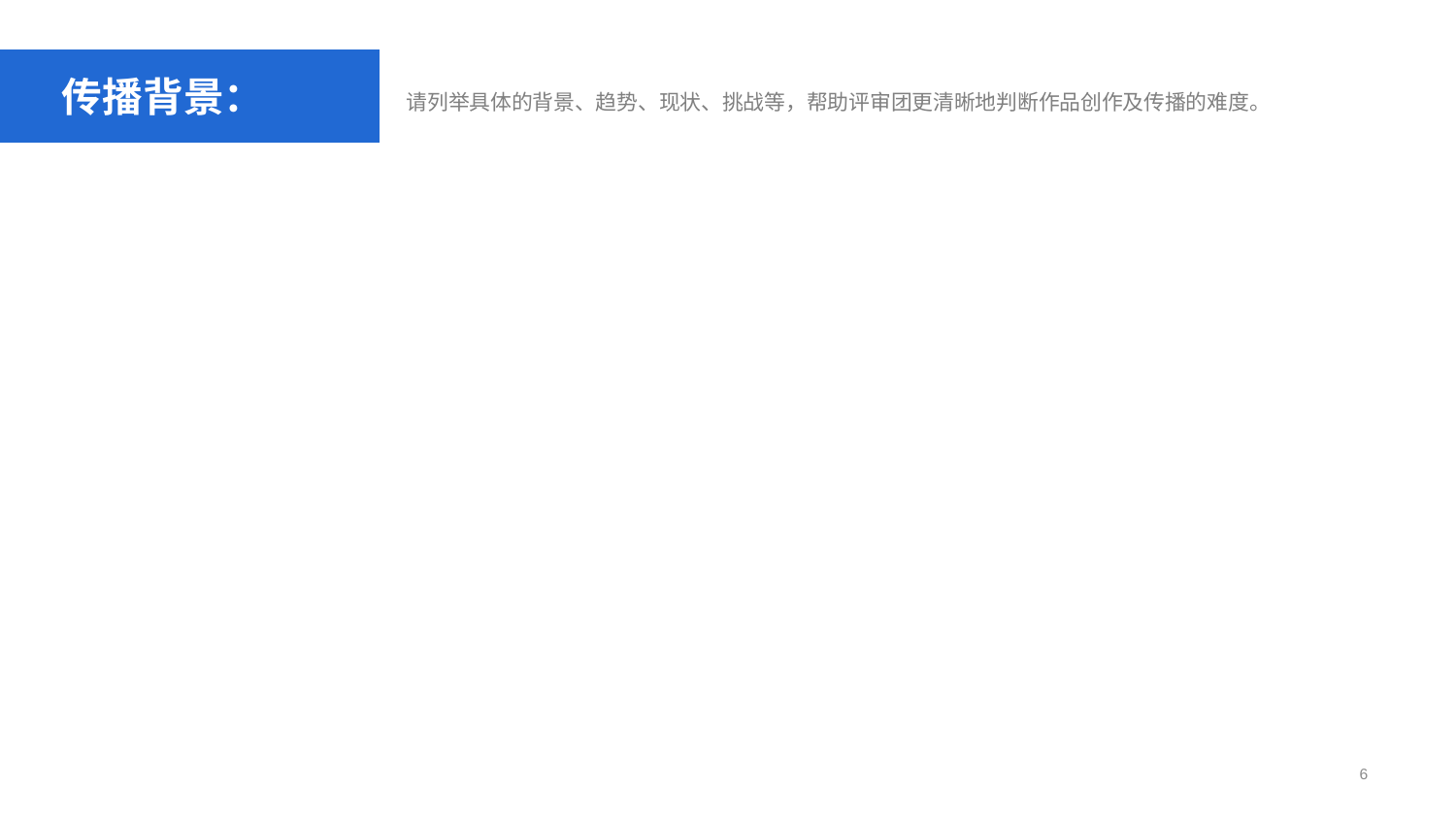

请列举具体的背景、趋势、现状、挑战等，帮助评审团更清晰地判断作品创作及传播的难度。

6